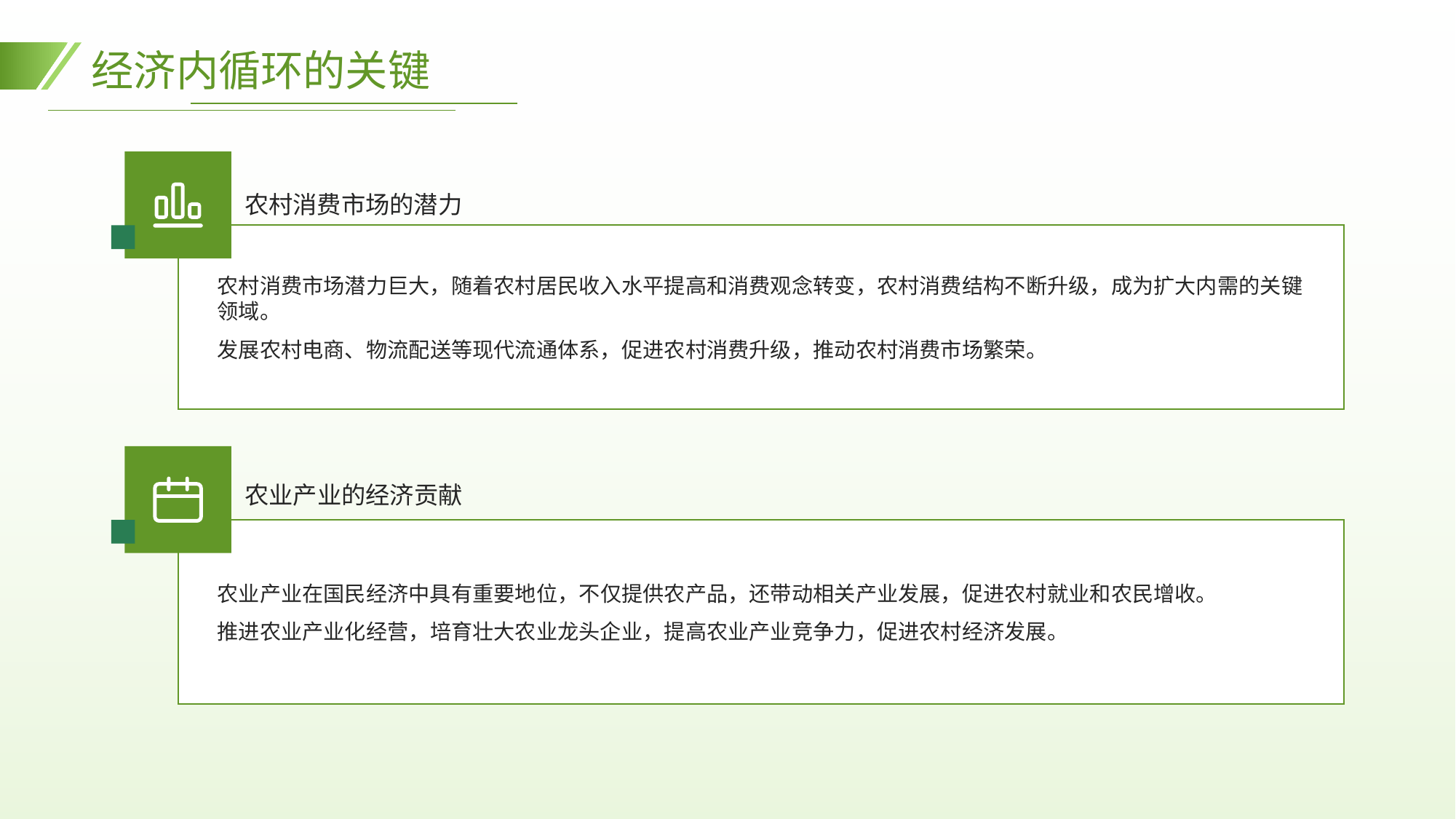

经济内循环的关键

农村消费市场的潜力

农村消费市场潜力巨大，随着农村居民收入水平提高和消费观念转变，农村消费结构不断升级，成为扩大内需的关键领域。
发展农村电商、物流配送等现代流通体系，促进农村消费升级，推动农村消费市场繁荣。

农业产业的经济贡献

农业产业在国民经济中具有重要地位，不仅提供农产品，还带动相关产业发展，促进农村就业和农民增收。
推进农业产业化经营，培育壮大农业龙头企业，提高农业产业竞争力，促进农村经济发展。